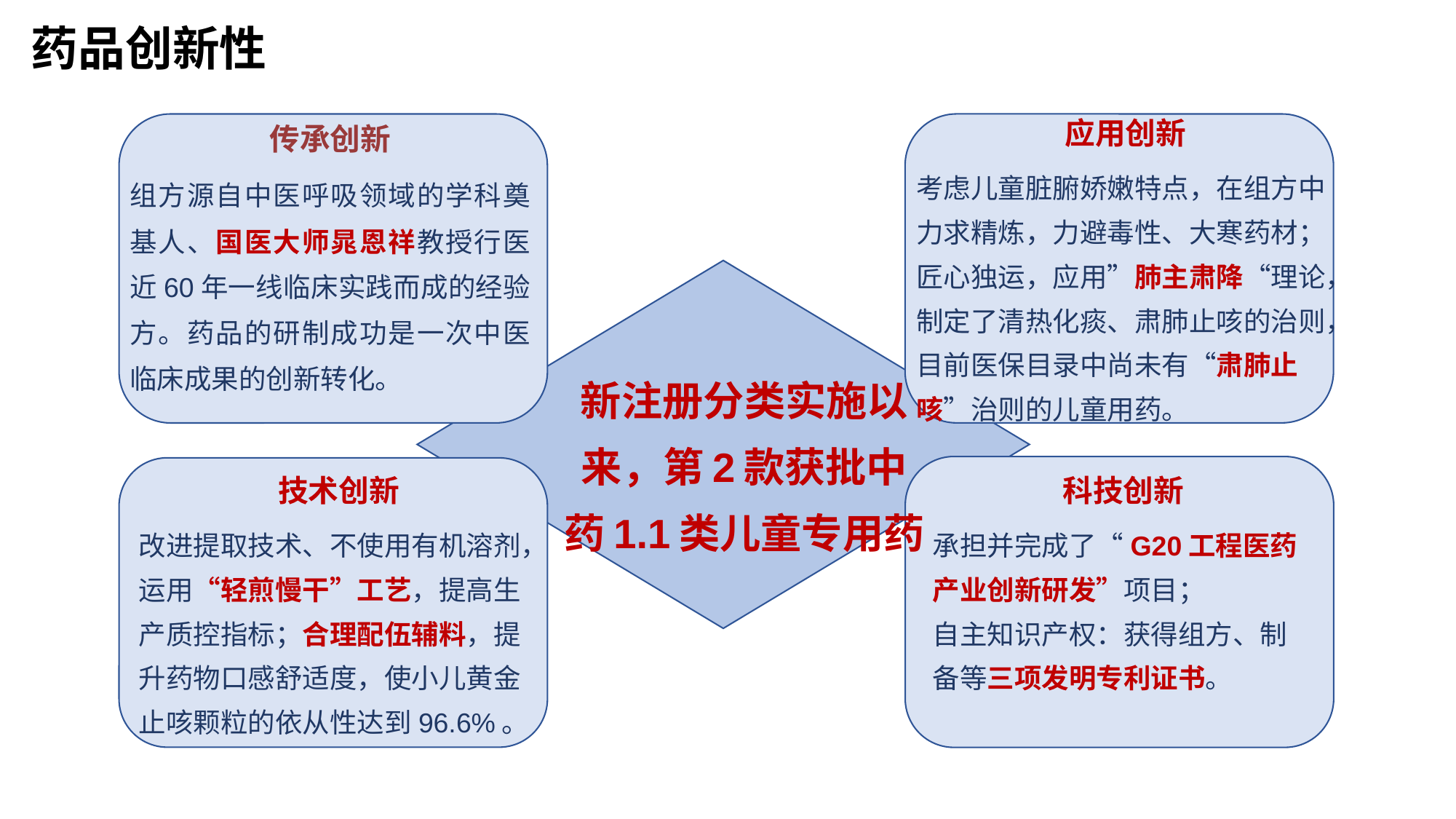

药品创新性
应用创新
考虑儿童脏腑娇嫩特点，在组方中力求精炼，力避毒性、大寒药材；匠心独运，应用”肺主肃降“理论，制定了清热化痰、肃肺止咳的治则，目前医保目录中尚未有“肃肺止咳”治则的儿童用药。
传承创新
组方源自中医呼吸领域的学科奠基人、国医大师晁恩祥教授行医近60年一线临床实践而成的经验方。药品的研制成功是一次中医临床成果的创新转化。

新注册分类实施以来，第2款获批中药1.1类儿童专用药

科技创新
承担并完成了“G20工程医药产业创新研发”项目；
自主知识产权：获得组方、制备等三项发明专利证书。
技术创新
改进提取技术、不使用有机溶剂，运用“轻煎慢干”工艺，提高生产质控指标；合理配伍辅料，提升药物口感舒适度，使小儿黄金止咳颗粒的依从性达到96.6%。